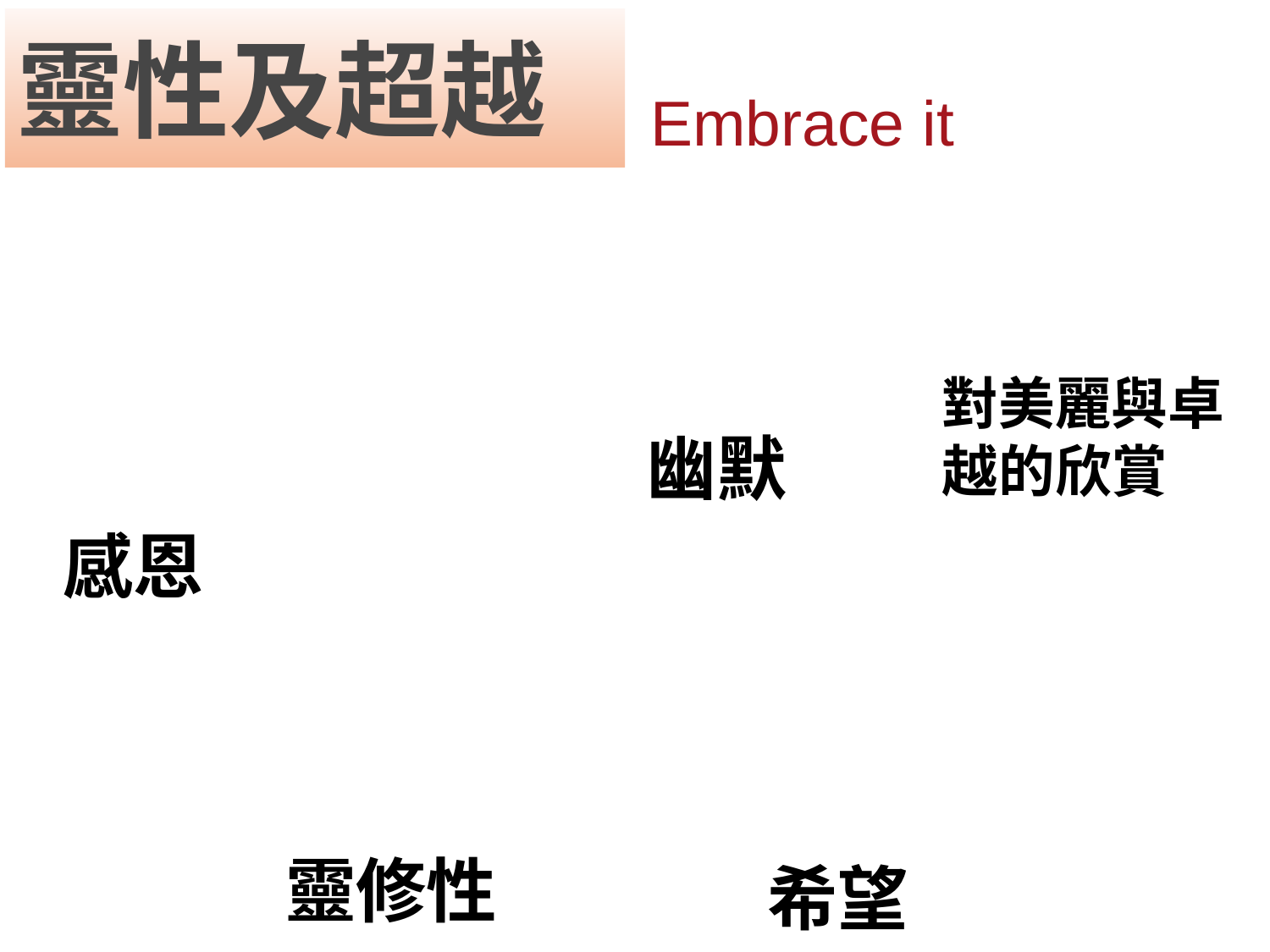

# 靈性及超越
Embrace it
對美麗與卓越的欣賞
幽默
感恩
靈修性
希望